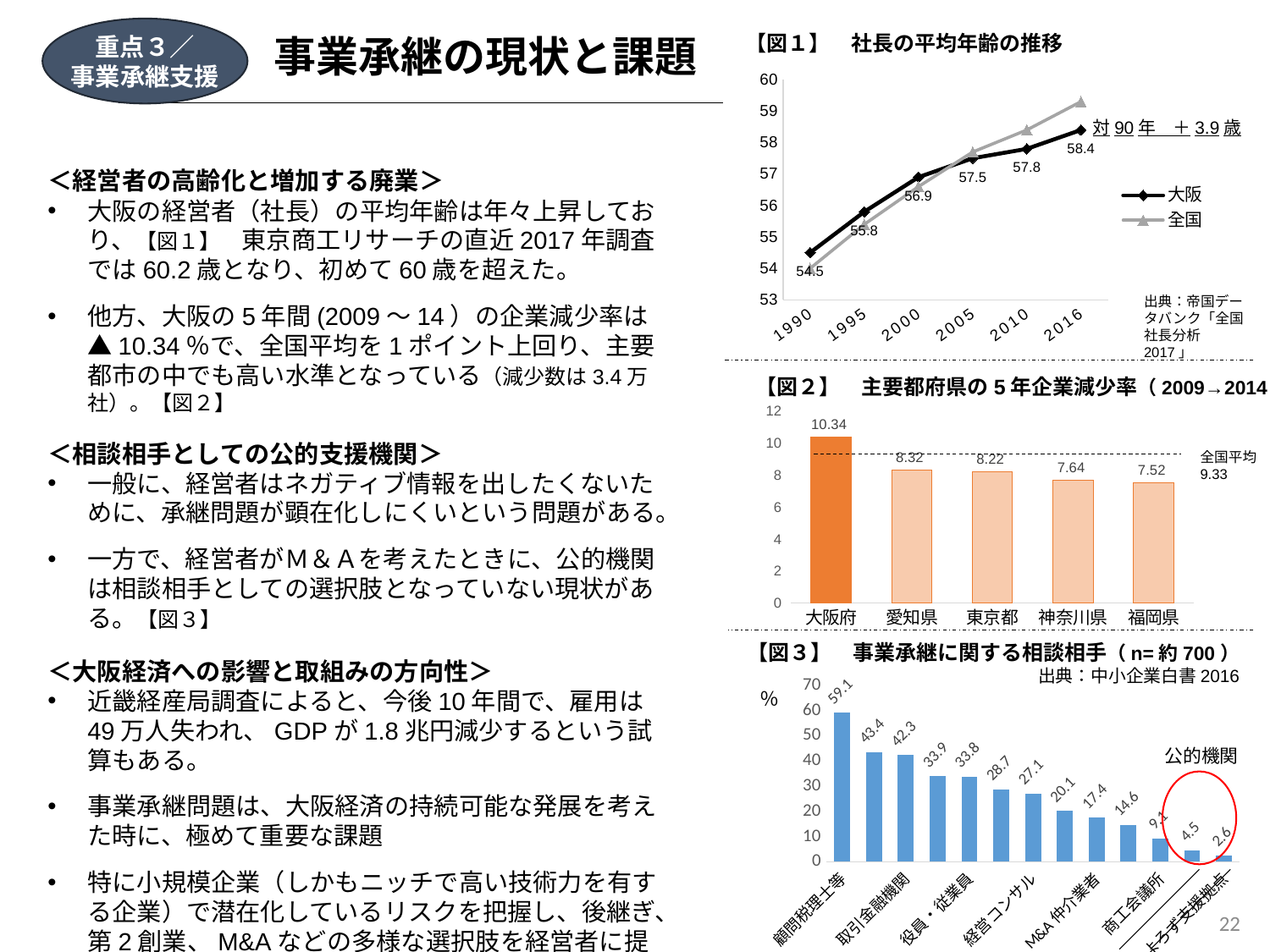

重点３／
事業承継支援
事業承継の現状と課題
【図１】　社長の平均年齢の推移

### Chart

| Category | 大阪 | 列1 | 全国 |
|---|---|---|---|
| 1990 | 54.5 | None | 54.0 |
| 1995 | 55.8 | None | 55.4 |
| 2000 | 56.9 | None | 56.6 |
| 2005 | 57.5 | None | 57.7 |
| 2010 | 57.8 | None | 58.4 |
| 2016 | 58.4 | None | 59.3 |
対90年　＋3.9歳
＜経営者の高齢化と増加する廃業＞
大阪の経営者（社長）の平均年齢は年々上昇しており、【図１】　東京商工リサーチの直近2017年調査では60.2歳となり、初めて60歳を超えた。

他方、大阪の5年間(2009～14）の企業減少率は▲10.34％で、全国平均を1ポイント上回り、主要都市の中でも高い水準となっている（減少数は3.4万社）。【図２】

＜相談相手としての公的支援機関＞
一般に、経営者はネガティブ情報を出したくないために、承継問題が顕在化しにくいという問題がある。

一方で、経営者がＭ＆Ａを考えたときに、公的機関は相談相手としての選択肢となっていない現状がある。【図３】

＜大阪経済への影響と取組みの方向性＞
近畿経産局調査によると、今後10年間で、雇用は49万人失われ、GDPが1.8兆円減少するという試算もある。

事業承継問題は、大阪経済の持続可能な発展を考えた時に、極めて重要な課題

特に小規模企業（しかもニッチで高い技術力を有する企業）で潜在化しているリスクを把握し、後継ぎ、第2創業、M&Aなどの多様な選択肢を経営者に提供する機能を構築することが重要。
出典：帝国データバンク「全国社長分析2017」
【図２】　主要都府県の5年企業減少率（2009→2014）

### Chart

| Category | 系列 1 |
|---|---|
| 大阪府 | 10.342938802238722 |
| 愛知県 | 8.322778633688943 |
| 東京都 | 8.215627940926208 |
| 神奈川県 | 7.641926439818381 |
| 福岡県 | 7.524935519945187 |
全国平均
9.33
【図３】　事業承継に関する相談相手（n=約700）
出典：中小企業白書2016

### Chart

| Category | 系列 1 |
|---|---|
| 顧問税理士等 | 59.07821229050279 |
| 親族・知人 | 43.41534008683068 |
| 取引金融機関 | 42.26361031518625 |
| 他社経営者 | 33.883058470764624 |
| 役員・従業員 | 33.82789317507418 |
| 取引先経営者 | 28.657616892911008 |
| 経営コンサル | 27.05167173252279 |
| 顧問以外税理士 | 20.0920245398773 |
| M&A仲介業者 | 17.438271604938265 |
| 弁護士 | 14.599686028257452 |
| 商工会議所 | 9.090909090909093 |
| 事業引継支援C | 4.465709728867623 |
| よろず支援拠点 | 2.5559105431309916 |
％
公的機関

22